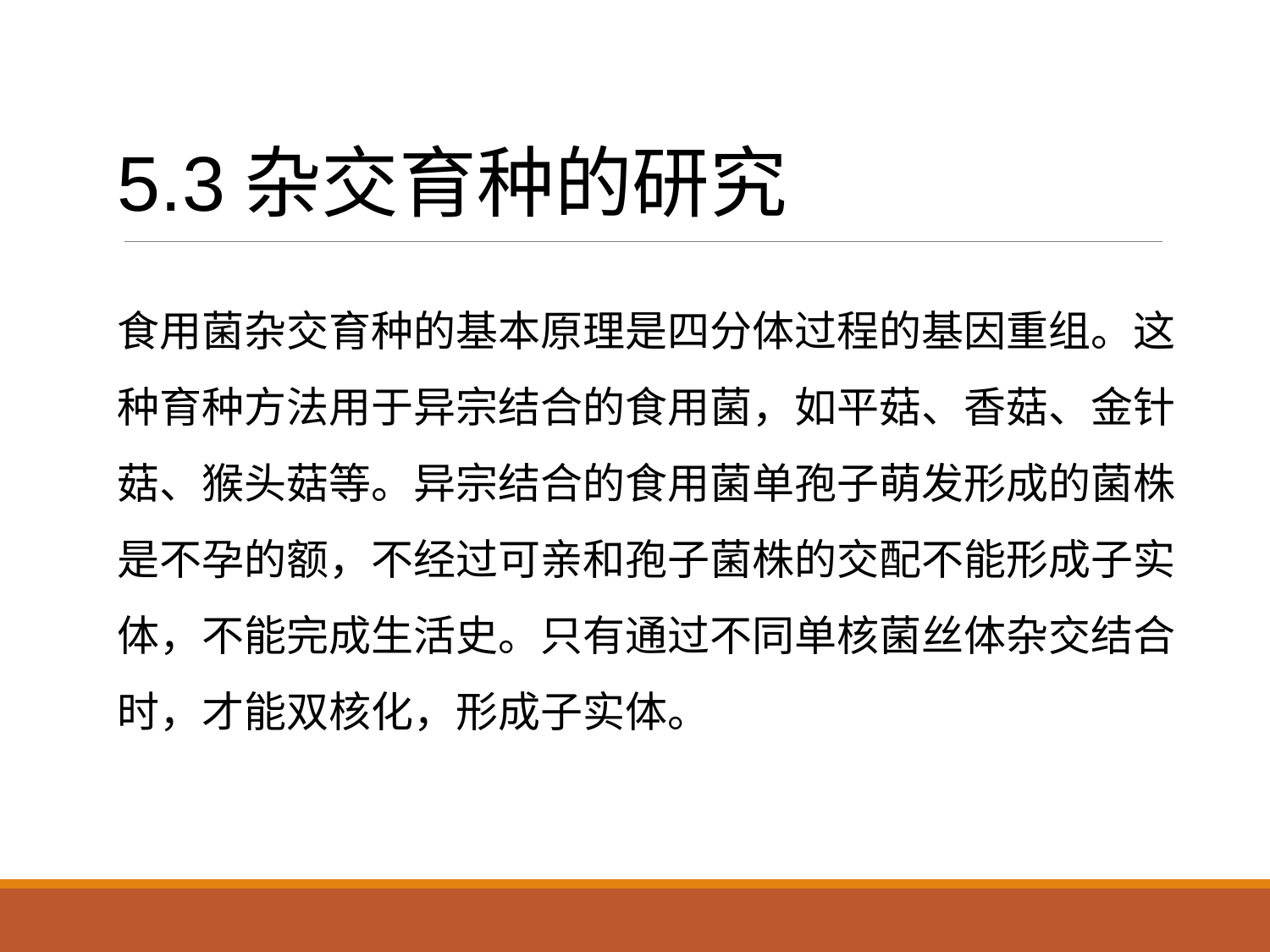

5.3杂交育种的研究
食用菌杂交育种的基本原理是四分体过程的基因重组。这种育种方法用于异宗结合的食用菌，如平菇、香菇、金针菇、猴头菇等。异宗结合的食用菌单孢子萌发形成的菌株是不孕的额，不经过可亲和孢子菌株的交配不能形成子实体，不能完成生活史。只有通过不同单核菌丝体杂交结合时，才能双核化，形成子实体。